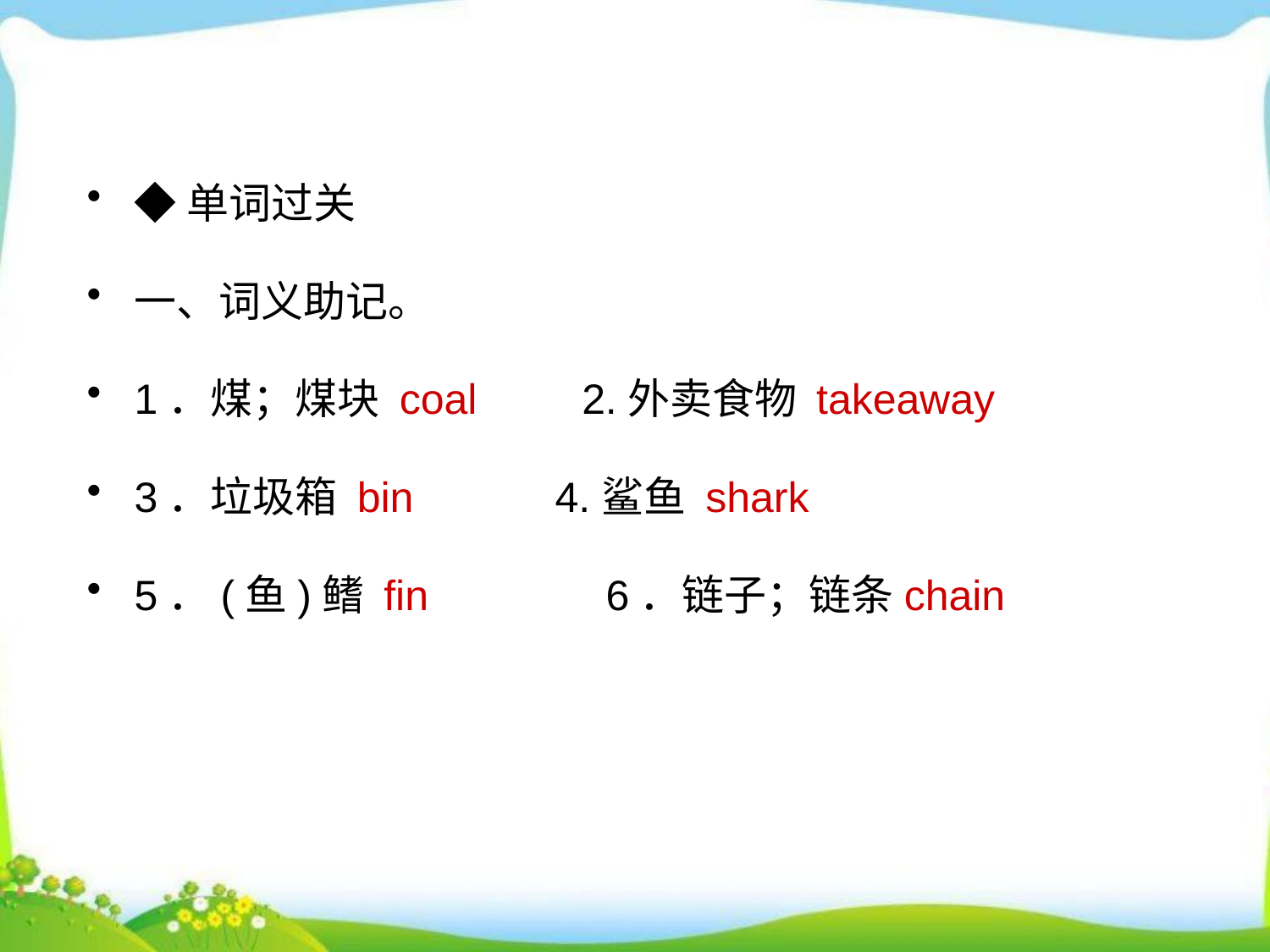

◆单词过关

一、词义助记。

1．煤；煤块 coal　　2.外卖食物 takeaway

3．垃圾箱 bin            4.鲨鱼 shark

5．(鱼)鳍 fin               6．链子；链条chain